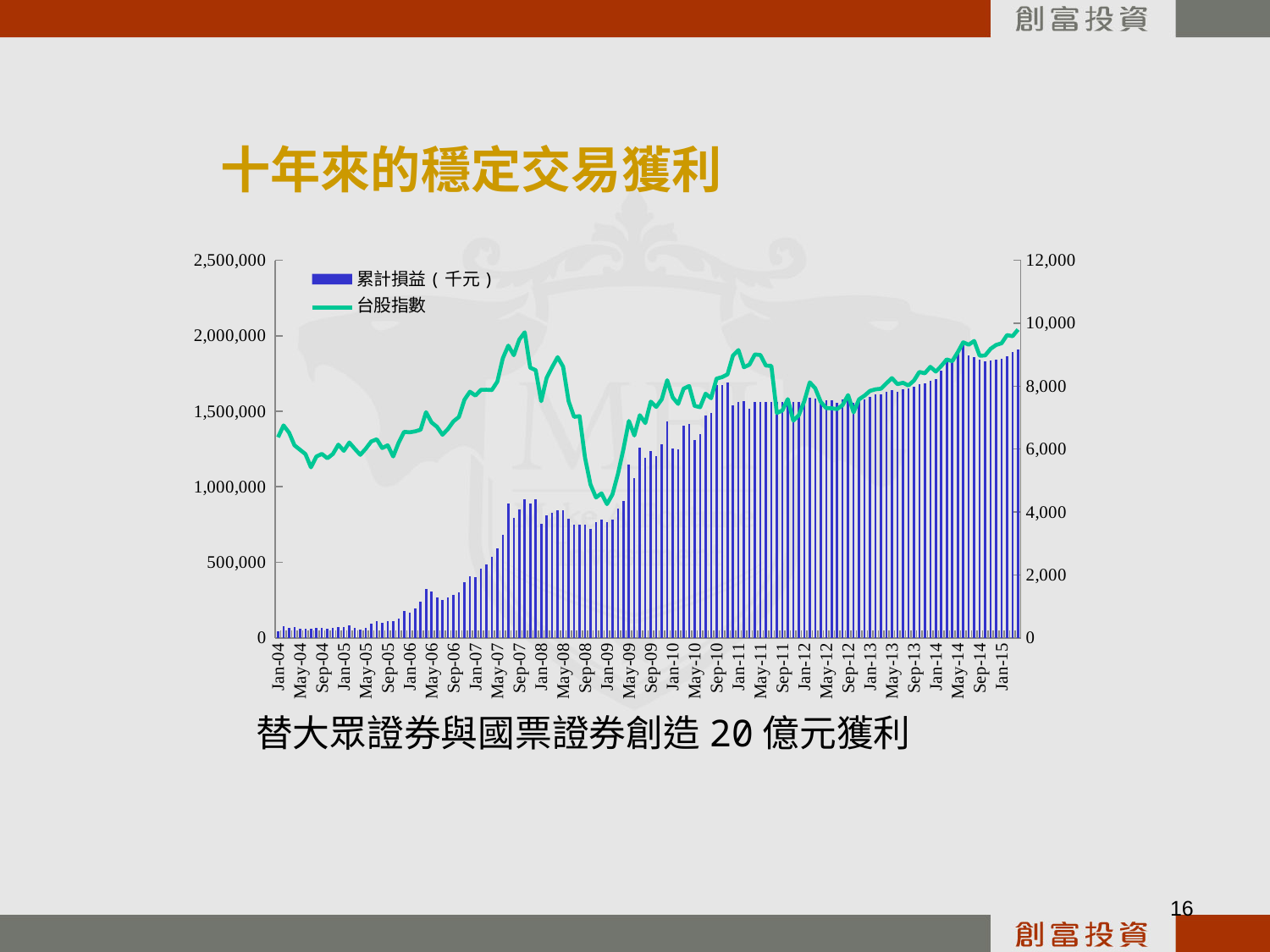

# 十年來的穩定交易獲利

### Chart

| Category | 累計損益(千元) | 台股指數 |
|---|---|---|
| 37987 | 44126.512 | 6375.38 |
| 38018 | 77092.25299999997 | 6750.54 |
| 38047 | 63194.734 | 6522.190000000001 |
| 38078 | 70727.43699999992 | 6117.81 |
| 38108 | 61835.44600000001 | 5977.84 |
| 38139 | 61126.923 | 5839.44 |
| 38169 | 59691.26109999999 | 5420.57 |
| 38200 | 65100.37590000001 | 5765.54 |
| 38231 | 67433.14679999999 | 5845.690000000001 |
| 38261 | 63174.216 | 5705.93 |
| 38292 | 65301.95600000001 | 5844.76 |
| 38322 | 69568.864 | 6139.690000000001 |
| 38353 | 72269.729 | 5944.23 |
| 38384 | 81969.505 | 6207.83 |
| 38412 | 63531.31200000001 | 6005.88 |
| 38443 | 56459.675 | 5818.07 |
| 38473 | 65175.1586 | 6011.56 |
| 38504 | 91683.3595 | 6241.94 |
| 38534 | 108948.01708 | 6311.98 |
| 38565 | 100961.12881000002 | 6033.469999999999 |
| 38596 | 112647.05118000002 | 6118.610000000002 |
| 38626 | 110024.01592000002 | 5764.3 |
| 38657 | 129075.62068000002 | 6203.469999999999 |
| 38687 | 178506.29467 | 6548.34 |
| 38718 | 166695.55808999998 | 6532.18 |
| 38749 | 192021.50486000002 | 6561.63 |
| 38777 | 238749.37612 | 6613.969999999999 |
| 38808 | 324728.41047000076 | 7171.77 |
| 38838 | 309445.63032 | 6846.95 |
| 38869 | 267672.6610680354 | 6704.41 |
| 38899 | 252182.44114803607 | 6454.58 |
| 38930 | 268486.38641803607 | 6639.18 |
| 38961 | 281814.3407780353 | 6883.05 |
| 38991 | 301207.95001803606 | 7021.320000000002 |
| 39022 | 370554.27386803605 | 7567.72 |
| 39052 | 407157.6318880361 | 7823.72 |
| 39083 | 402917.6704178286 | 7699.64 |
| 39114 | 455251.6645680361 | 7881.92 |
| 39142 | 484785.6740356316 | 7884.41 |
| 39173 | 538122.3620551386 | 7875.42 |
| 39203 | 593038.957088037 | 8144.0 |
| 39234 | 681856.4362336353 | 8883.209999999977 |
| 39264 | 886912.9492436334 | 9287.25 |
| 39295 | 794248.6304736334 | 8982.16 |
| 39326 | 849931.6366736344 | 9476.52 |
| 39356 | 916680.258523634 | 9711.369999999959 |
| 39387 | 887093.5816236344 | 8586.4 |
| 39417 | 917316.1120336335 | 8506.28 |
| 39448 | 756914.2596336334 | 7521.0 |
| 39479 | 810719.6945336333 | 8262.869999999959 |
| 39508 | 825118.9184636344 | 8605.9 |
| 39539 | 847181.8716036344 | 8919.92 |
| 39569 | 844769.9075236334 | 8619.08 |
| 39600 | 788924.1369836344 | 7523.54 |
| 39630 | 751546.2664936344 | 7024.06 |
| 39661 | 747268.916493635 | 7046.0 |
| 39692 | 747600.7684936344 | 5719.0 |
| 39722 | 722349.467993634 | 4870.660000000004 |
| 39753 | 766795.2613336334 | 4460.49 |
| 39783 | 785197.56978455 | 4591.22 |
| 39814 | 763340.0259455241 | 4247.969999999999 |
| 39845 | 783999.8213016924 | 4557.150000000002 |
| 39873 | 855877.719705352 | 5210.84 |
| 39904 | 906684.1856716804 | 5992.57 |
| 39934 | 1147758.29244687 | 6892.0 |
| 39965 | 1056735.3627217363 | 6432.0 |
| 39995 | 1257540.2718569466 | 7077.0 |
| 40026 | 1191783.9837993472 | 6825.0 |
| 40057 | 1236313.6954482088 | 7509.0 |
| 40087 | 1204186.397916173 | 7340.0 |
| 40118 | 1282169.111448374 | 7582.0 |
| 40148 | 1433643.5392585297 | 8188.0 |
| 40179 | 1254306.4530985297 | 7640.0 |
| 40210 | 1248563.6186885296 | 7436.0 |
| 40238 | 1404189.0584185298 | 7920.0 |
| 40269 | 1415257.64147453 | 8004.0 |
| 40299 | 1310990.0356115296 | 7373.0 |
| 40330 | 1351124.380046531 | 7329.0 |
| 40360 | 1474080.7747905299 | 7760.0 |
| 40391 | 1489380.3480805296 | 7616.0 |
| 40422 | 1671404.1281005298 | 8237.0 |
| 40452 | 1676002.1081705298 | 8287.0 |
| 40483 | 1690628.2183505262 | 8372.0 |
| 40513 | 1538013.8055535299 | 8972.0 |
| 40544 | 1563734.76519353 | 9145.0 |
| 40575 | 1568913.4162335296 | 8599.0 |
| 40603 | 1516133.9249835296 | 8683.0 |
| 40634 | 1559457.1889835298 | 9007.869999999959 |
| 40664 | 1559457.1889835298 | 8988.0 |
| 40695 | 1559457.1889835298 | 8652.0 |
| 40725 | 1559457.1889835298 | 8644.0 |
| 40756 | 1559457.1889835298 | 7148.0 |
| 40787 | 1559457.1889835298 | 7225.0 |
| 40817 | 1559457.1889835298 | 7587.0 |
| 40848 | 1559457.1889835298 | 6904.120000000004 |
| 40878 | 1560752.5104355298 | 7072.08 |
| 40909 | 1574337.9840455297 | 7517.08 |
| 40940 | 1591768.0425455326 | 8121.44 |
| 40969 | 1586072.4001455298 | 7933.0 |
| 41000 | 1576366.9290235299 | 7501.72 |
| 41030 | 1573752.7571435298 | 7301.5 |
| 41061 | 1572219.3037435298 | 7296.28 |
| 41091 | 1554389.2211435298 | 7270.49 |
| 41122 | 1580284.3621835301 | 7397.06 |
| 41153 | 1589504.4794475301 | 7715.160000000004 |
| 41183 | 1558254.2033035296 | 7166.05 |
| 41214 | 1570164.4985235296 | 7580.17 |
| 41244 | 1576915.11401553 | 7699.5 |
| 41275 | 1595396.4742955263 | 7850.02 |
| 41306 | 1611923.3712455295 | 7897.98 |
| 41334 | 1614646.3134555295 | 7918.610000000002 |
| 41365 | 1631358.6406955295 | 8093.660000000004 |
| 41395 | 1642680.8520555298 | 8254.799999999981 |
| 41426 | 1631722.4764155298 | 8062.21 |
| 41456 | 1644807.0588155298 | 8107.94 |
| 41487 | 1651428.2066555296 | 8021.89 |
| 41518 | 1662469.2288235296 | 8173.87 |
| 41548 | 1678545.9341035297 | 8450.06 |
| 41579 | 1684336.47357553 | 8406.83 |
| 41609 | 1702171.8047755295 | 8611.51 |
| 41640 | 1712086.322195531 | 8462.57 |
| 41671 | 1768321.9717955296 | 8639.58 |
| 41699 | 1844671.2348955297 | 8849.28 |
| 41730 | 1843202.6802915297 | 8791.44 |
| 41760 | 1892056.5638315298 | 9075.91 |
| 41791 | 1935264.3768315301 | 9393.07 |
| 41821 | 1872429.172191533 | 9315.849999999971 |
| 41852 | 1859153.12499153 | 9436.27 |
| 41883 | 1843908.4145215296 | 8966.92 |
| 41913 | 1829887.656159531 | 8974.76 |
| 41944 | 1834150.20737953 | 9187.15 |
| 41974 | 1841551.37803553 | 9307.26 |
| 42005 | 1844658.9377675299 | 9361.91 |
| 42036 | 1863651.54844353 | 9622.1 |
| 42064 | 1889893.01559153 | 9586.44 |
| 42095 | 1910084.2925915301 | 9797.49 |
替大眾證券與國票證券創造20億元獲利
16